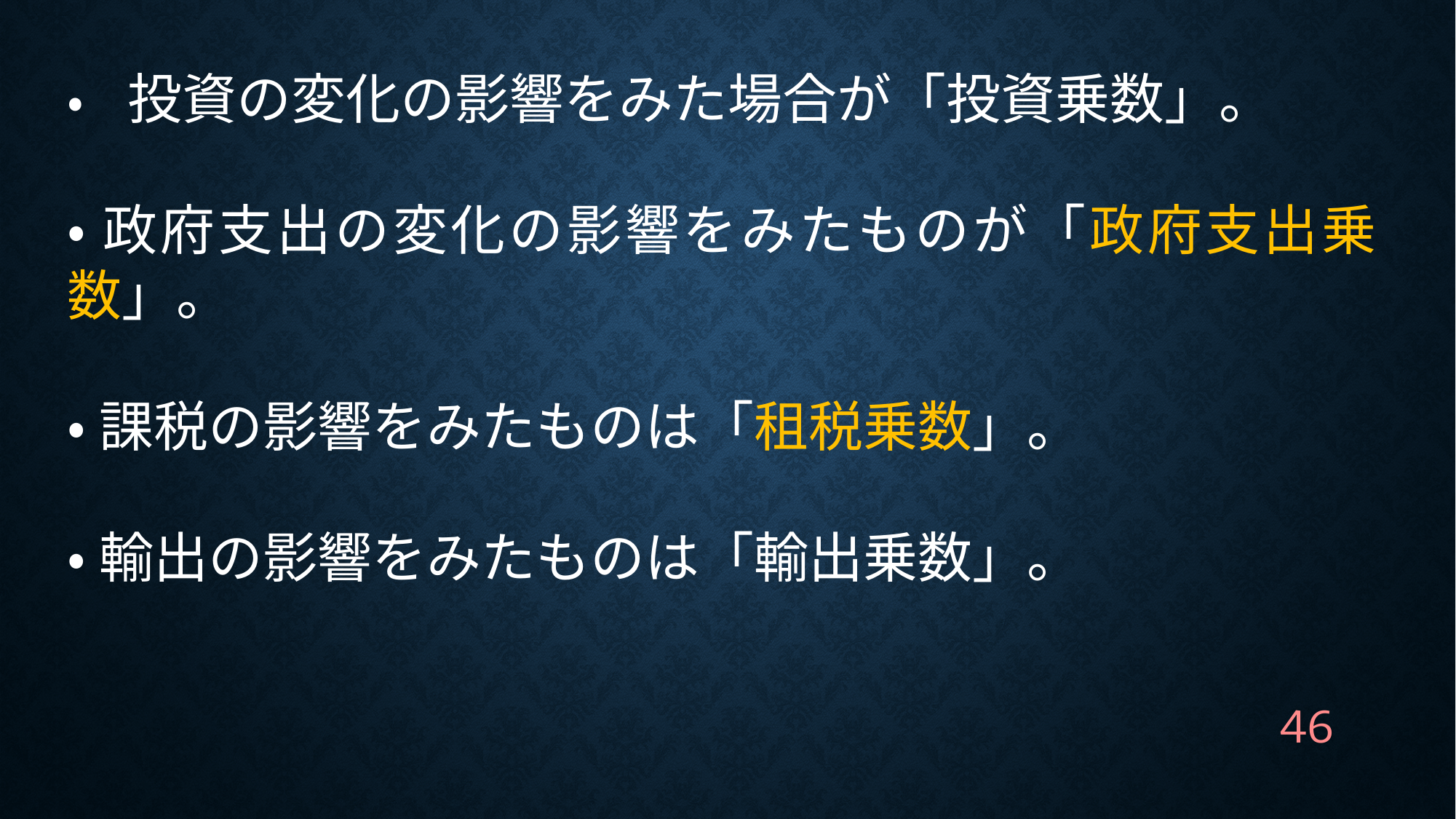

•投資の変化の影響をみた場合が「投資乗数」。

•政府支出の変化の影響をみたものが「政府支出乗数」。

•課税の影響をみたものは「租税乗数」。

•輸出の影響をみたものは「輸出乗数」。
46